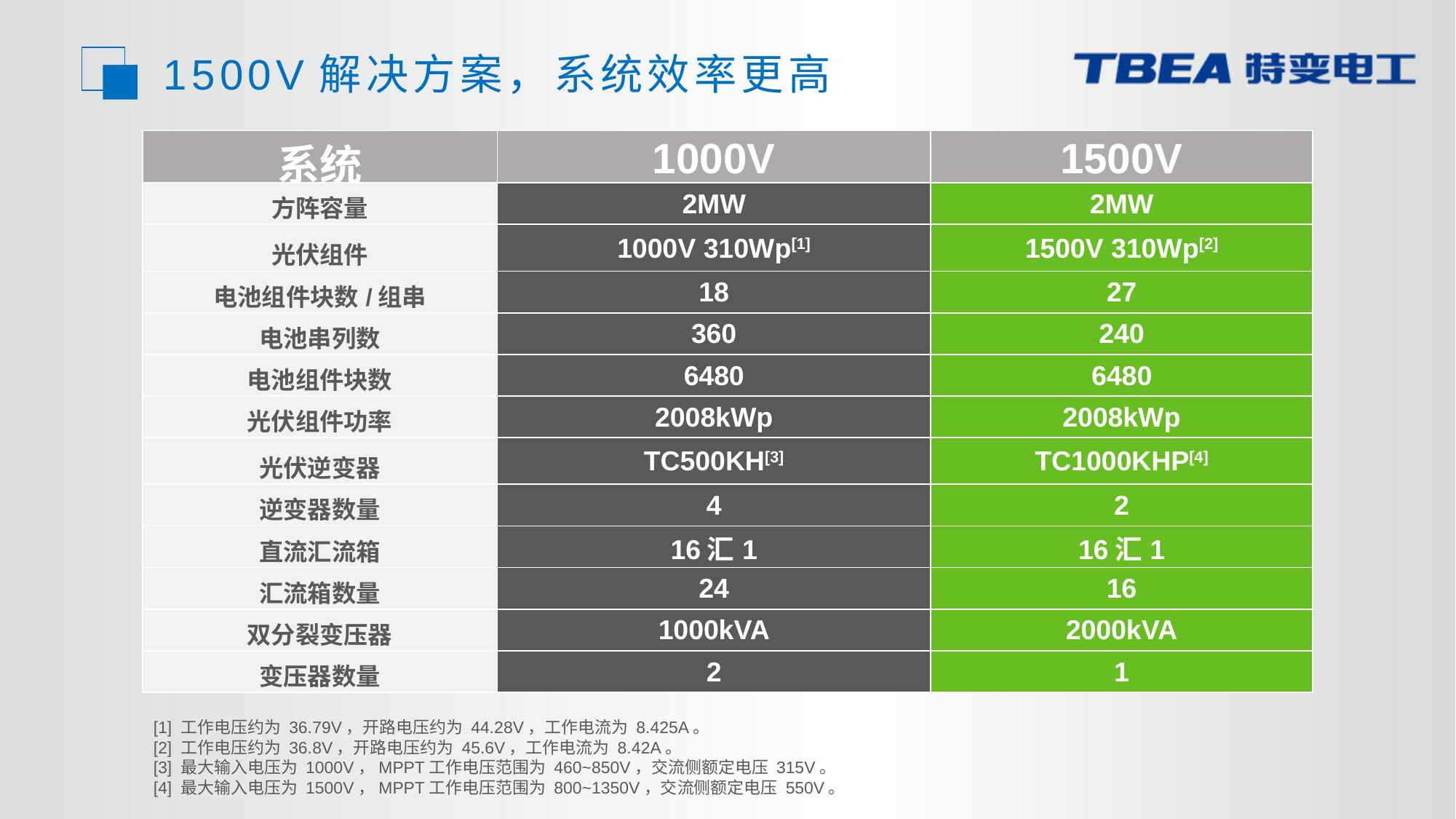

1500V解决方案，系统效率更高

| 系统 | 1000V | 1500V |
| --- | --- | --- |
| 方阵容量 | 2MW | 2MW |
| 光伏组件 | 1000V 310Wp[1] | 1500V 310Wp[2] |
| 电池组件块数/组串 | 18 | 27 |
| 电池串列数 | 360 | 240 |
| 电池组件块数 | 6480 | 6480 |
| 光伏组件功率 | 2008kWp | 2008kWp |
| 光伏逆变器 | TC500KH[3] | TC1000KHP[4] |
| 逆变器数量 | 4 | 2 |
| 直流汇流箱 | 16汇1 | 16汇1 |
| 汇流箱数量 | 24 | 16 |
| 双分裂变压器 | 1000kVA | 2000kVA |
| 变压器数量 | 2 | 1 |
[1] 工作电压约为 36.79V，开路电压约为 44.28V，工作电流为 8.425A。
[2] 工作电压约为 36.8V，开路电压约为 45.6V，工作电流为 8.42A。
[3] 最大输入电压为 1000V，MPPT工作电压范围为 460~850V，交流侧额定电压 315V。
[4] 最大输入电压为 1500V，MPPT工作电压范围为 800~1350V，交流侧额定电压 550V。